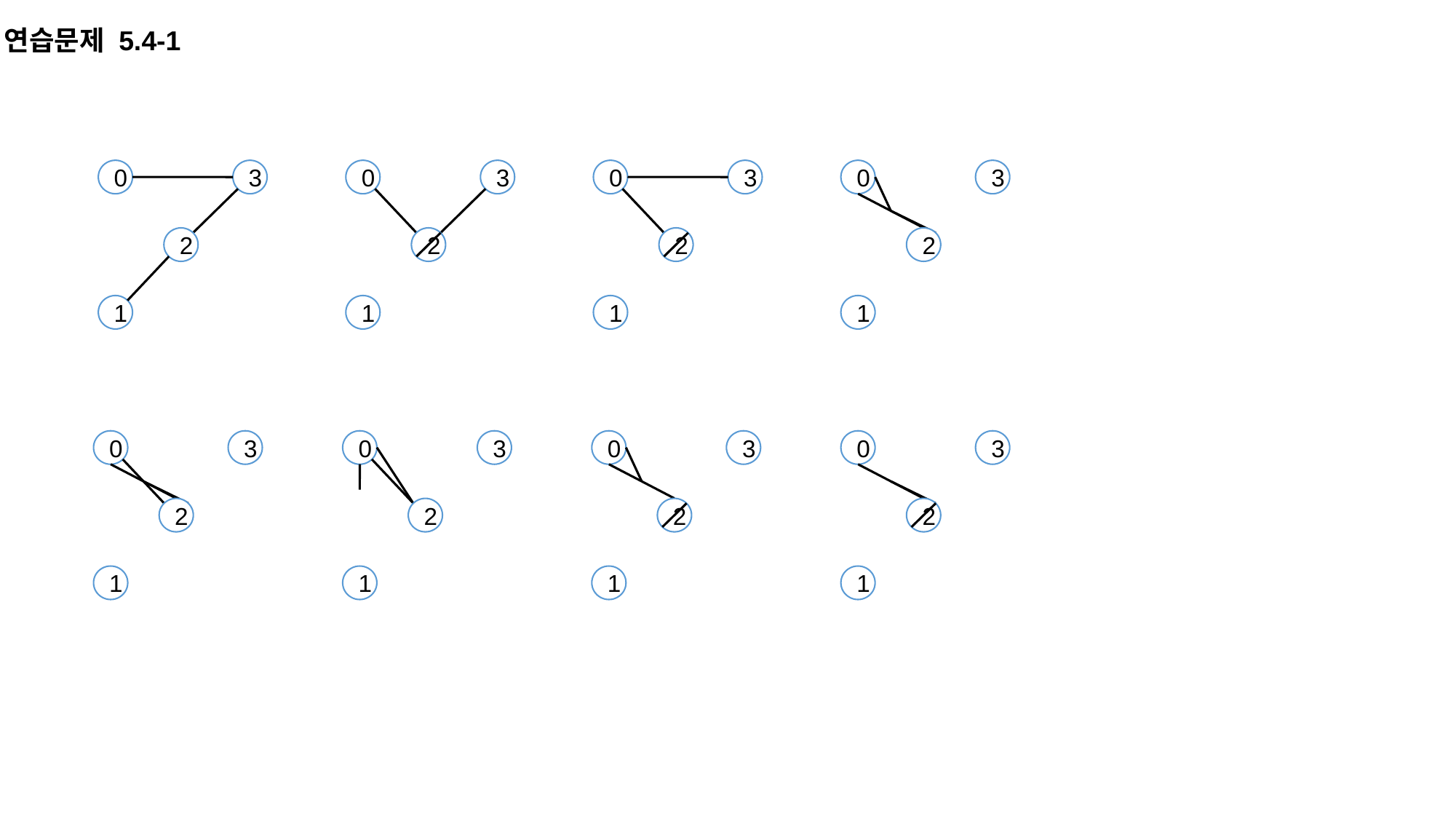

연습문제 5.4-1
0
3
2
1
0
3
2
1
0
3
2
1
0
3
2
1
0
3
2
1
0
3
2
1
0
3
2
1
0
3
2
1